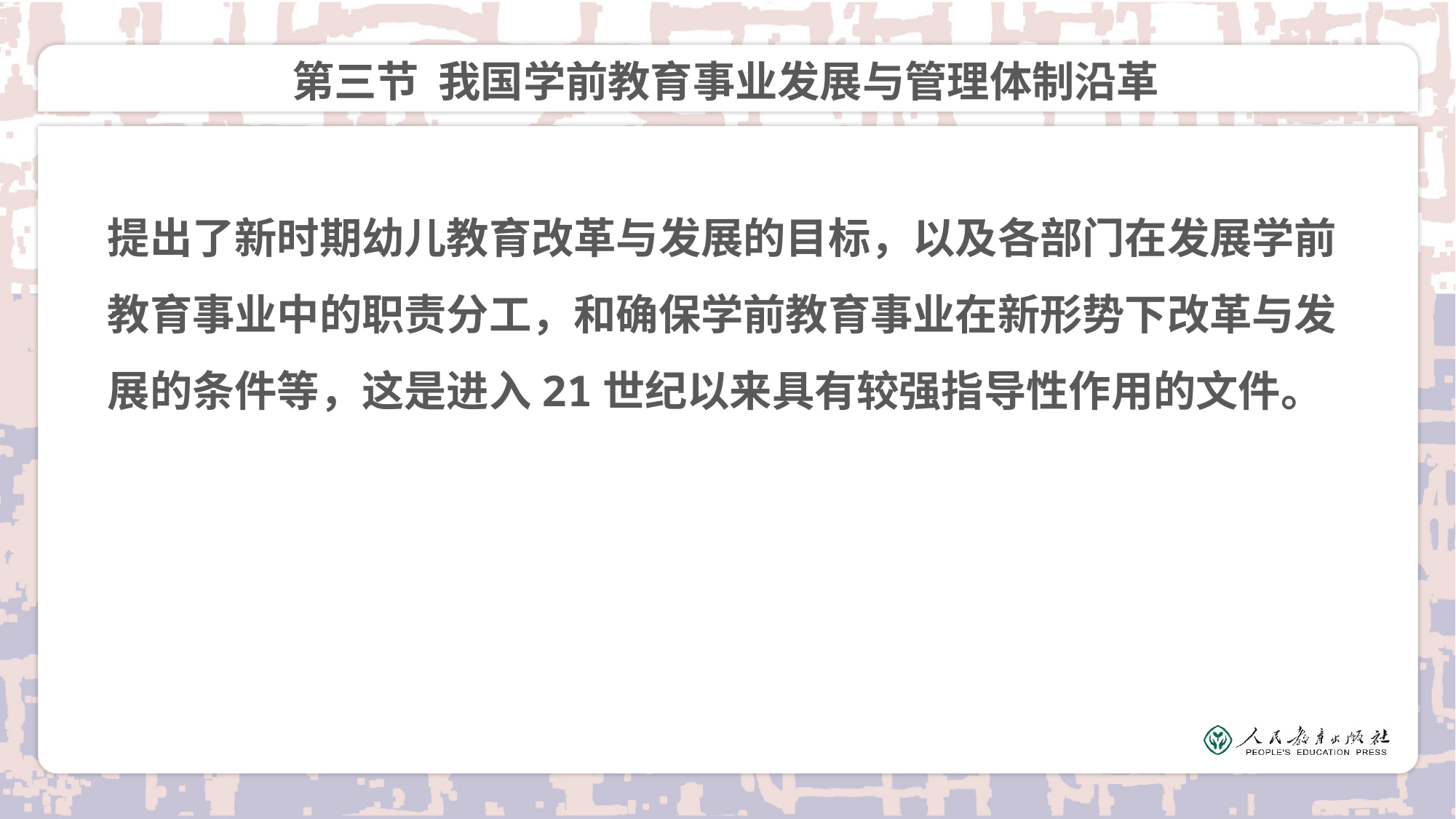

# 第三节  我国学前教育事业发展与管理体制沿革
提出了新时期幼儿教育改革与发展的目标，以及各部门在发展学前教育事业中的职责分工，和确保学前教育事业在新形势下改革与发展的条件等，这是进入21世纪以来具有较强指导性作用的文件。